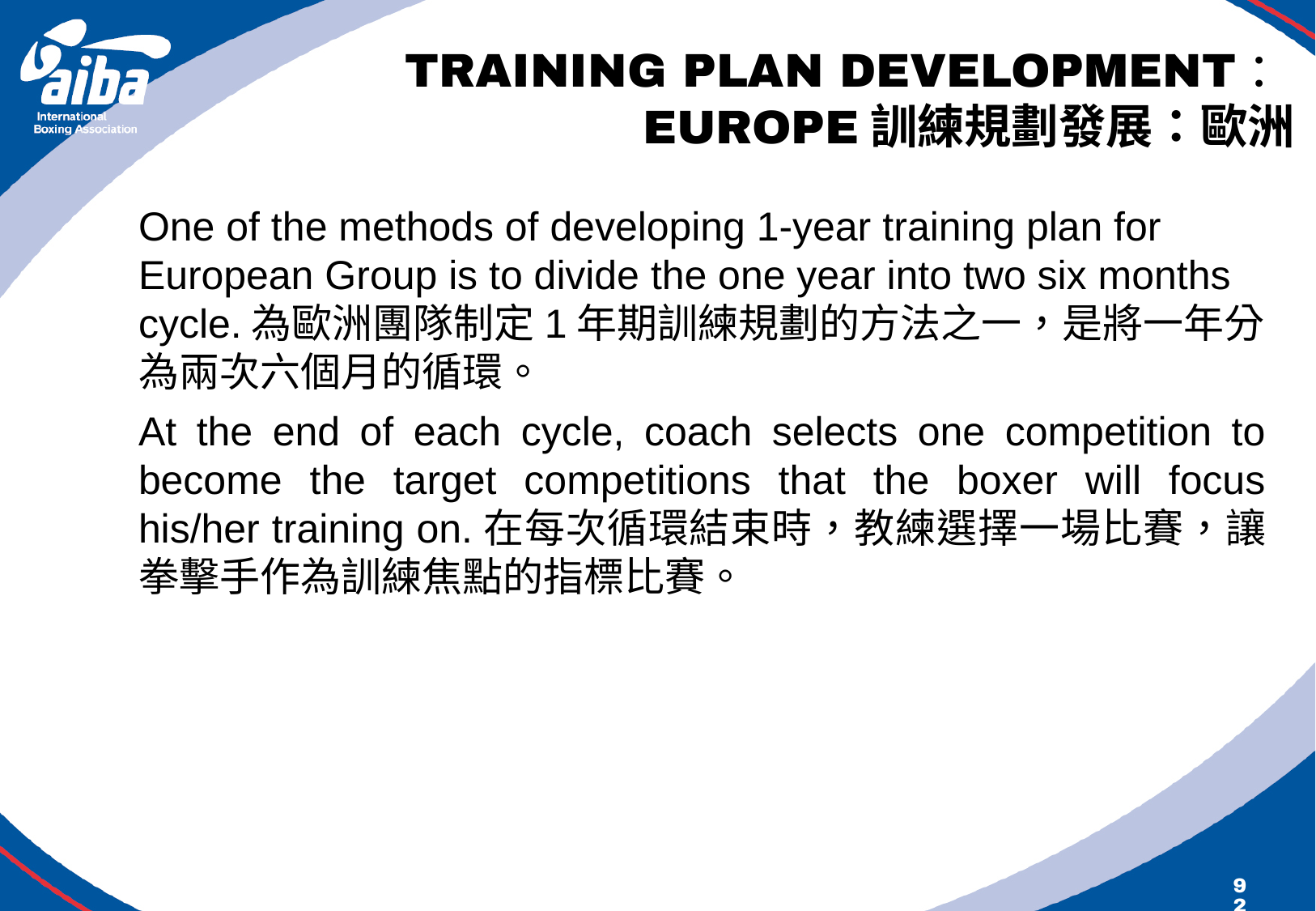

TRAINING PLAN DEVELOPMENT： EUROPE訓練規劃發展：歐洲
One of the methods of developing 1-year training plan for European Group is to divide the one year into two six months cycle.為歐洲團隊制定1年期訓練規劃的方法之一，是將一年分為兩次六個月的循環。
At the end of each cycle, coach selects one competition to become the target competitions that the boxer will focus his/her training on.在每次循環結束時，教練選擇一場比賽，讓拳擊手作為訓練焦點的指標比賽。
92